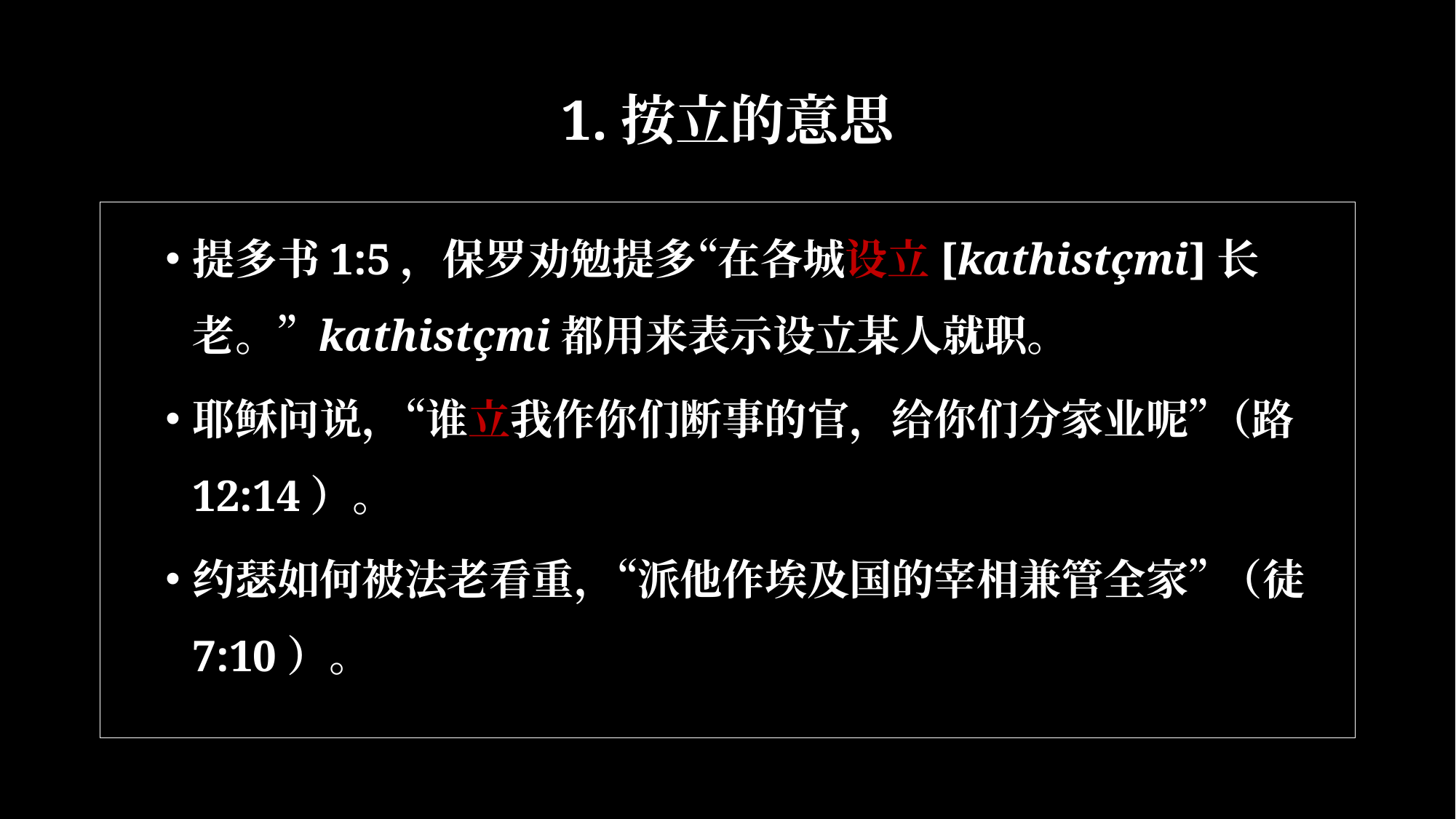

# 1.按立的意思
提多书1:5，保罗劝勉提多“在各城设立[kathistçmi]长老。” kathistçmi都用来表示设立某人就职。
耶稣问说，“谁立我作你们断事的官，给你们分家业呢”（路12:14）。
约瑟如何被法老看重，“派他作埃及国的宰相兼管全家” （徒7:10）。